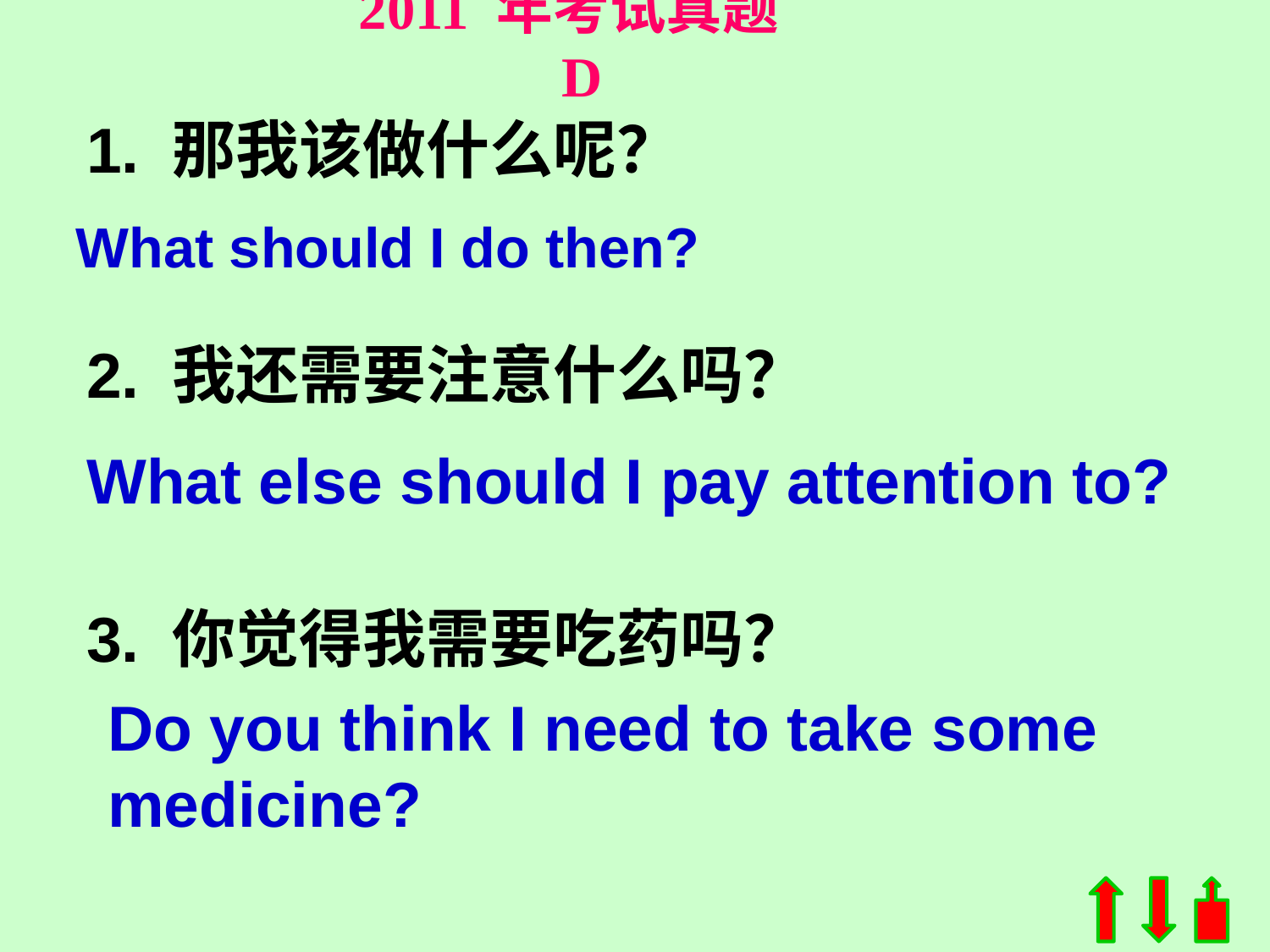

2011 年考试真题   D
1. 那我该做什么呢？
What should I do then?
2. 我还需要注意什么吗？
What else should I pay attention to?
3. 你觉得我需要吃药吗？
Do you think I need to take some medicine?